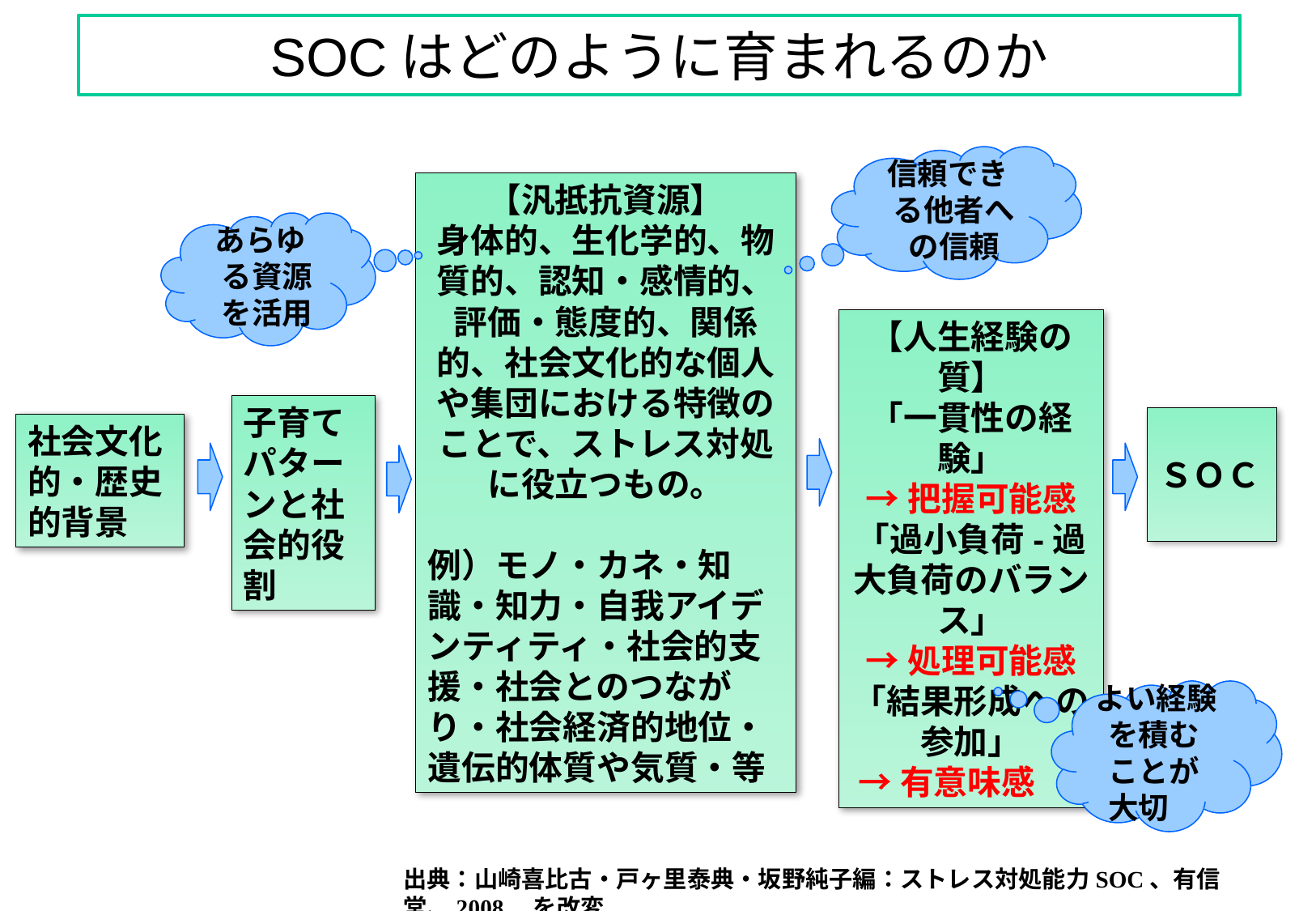

# SOCはどのように育まれるのか
信頼できる他者への信頼
【汎抵抗資源】
身体的、生化学的、物質的、認知・感情的、評価・態度的、関係的、社会文化的な個人や集団における特徴のことで、ストレス対処に役立つもの。

例）モノ・カネ・知識・知力・自我アイデンティティ・社会的支援・社会とのつながり・社会経済的地位・遺伝的体質や気質・等
あらゆる資源を活用
【人生経験の質】
「一貫性の経験」
→把握可能感
「過小負荷-過大負荷のバランス」
→処理可能感
「結果形成への参加」
 →有意味感
子育てパターンと社会的役割

ＳＯＣ

社会文化的・歴史的背景

よい経験を積むことが大切
出典：山崎喜比古・戸ヶ里泰典・坂野純子編：ストレス対処能力SOC、有信堂、2008　を改変